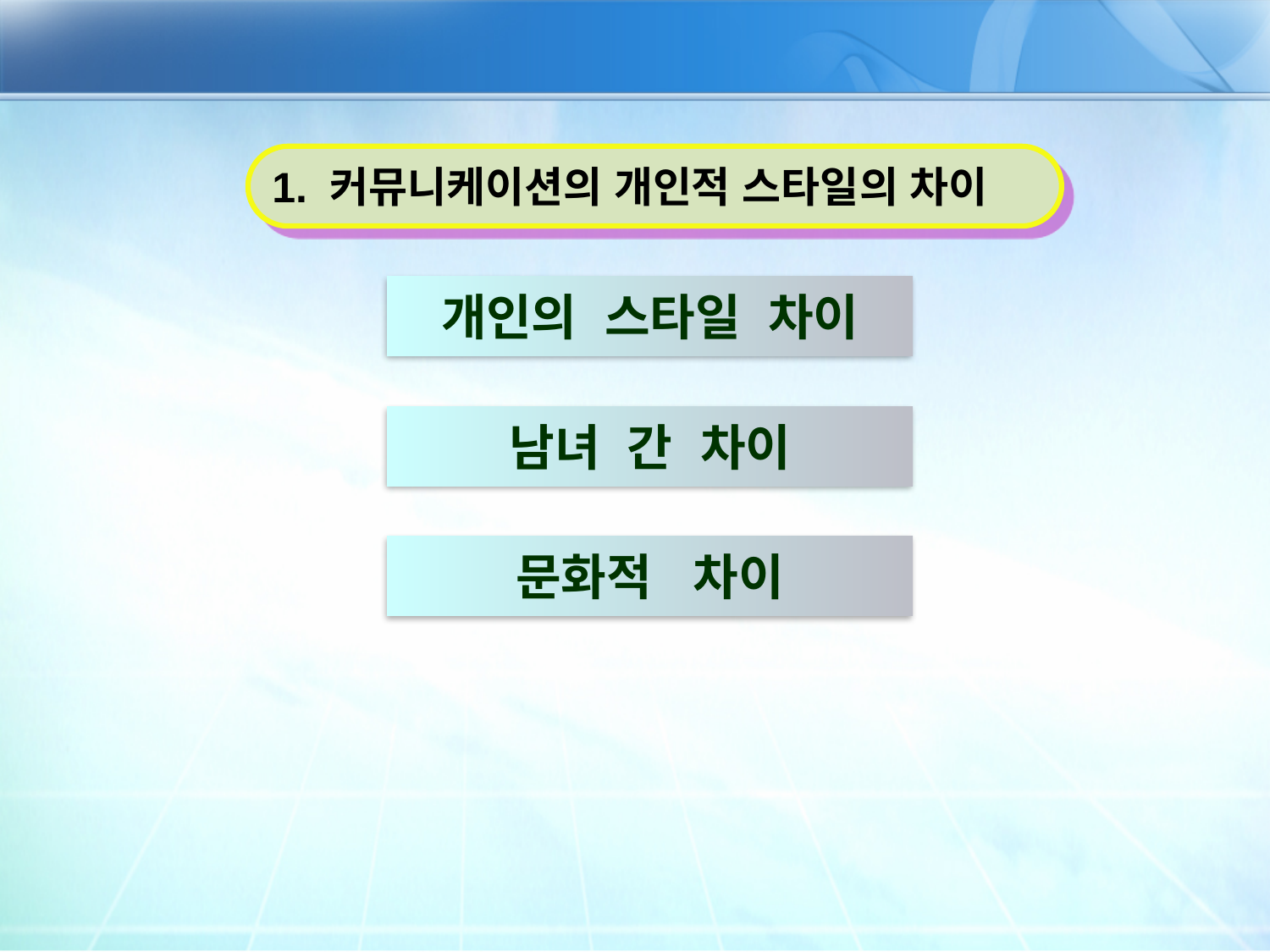

1. 커뮤니케이션의 개인적 스타일의 차이
개인의  스타일  차이
남녀  간  차이
문화적   차이